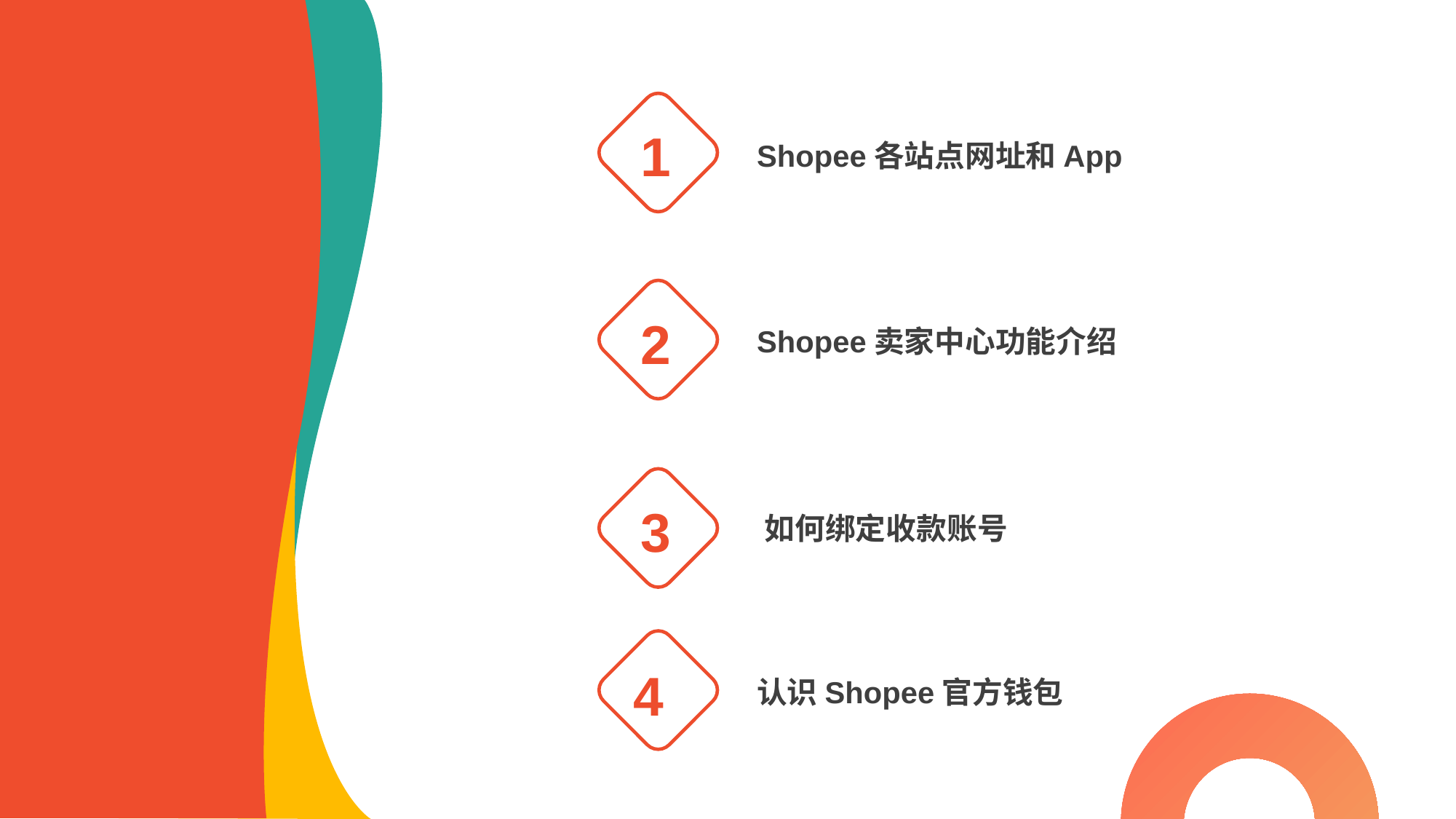

1
Shopee各站点网址和App
Shopee
卖家中心功能介绍

2
Shopee卖家中心功能介绍

3
如何绑定收款账号

4
认识Shopee官方钱包